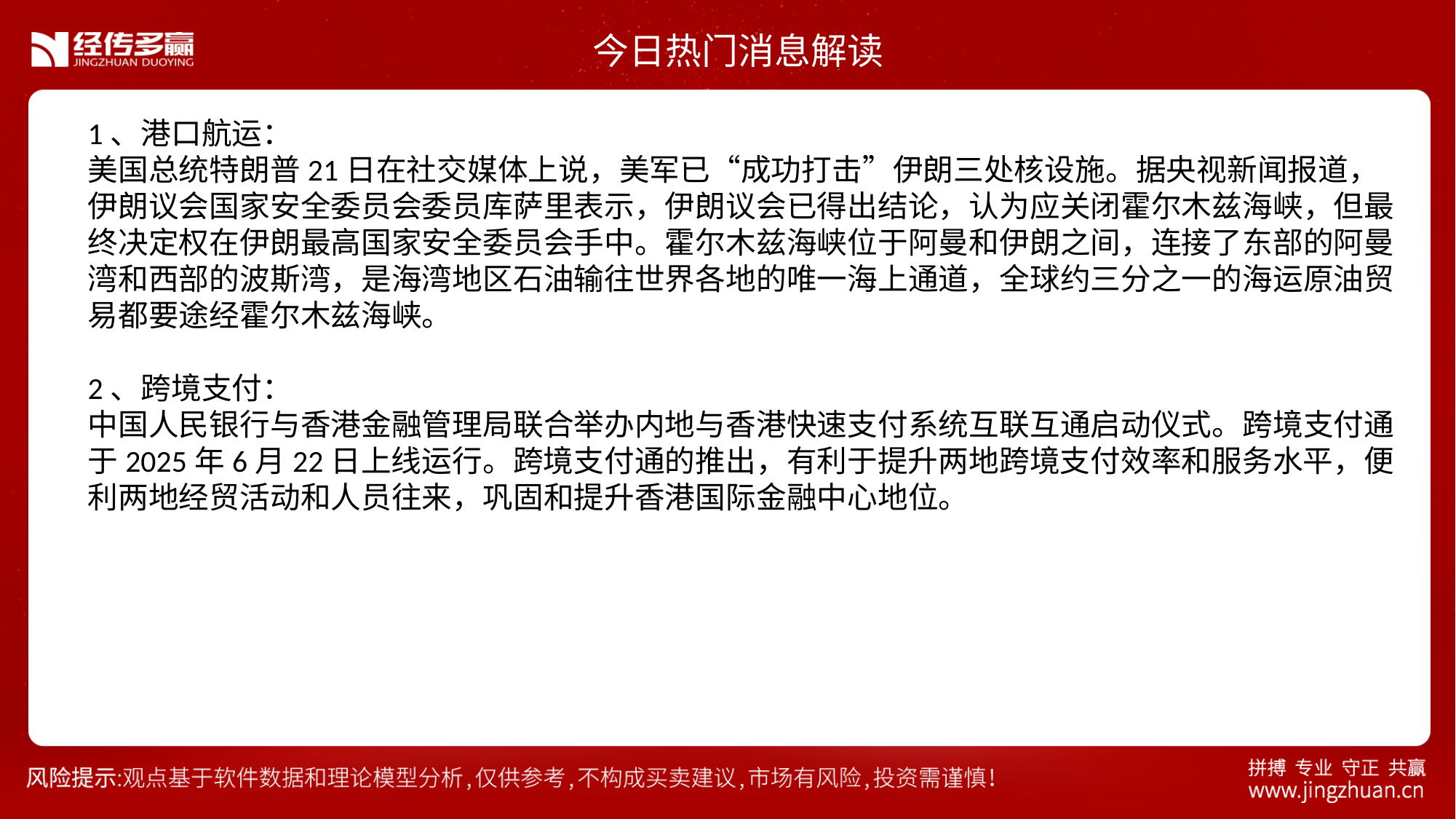

今日热门消息解读
1、港口航运：
美国总统特朗普21日在社交媒体上说，美军已“成功打击”伊朗三处核设施。据央视新闻报道，伊朗议会国家安全委员会委员库萨里表示，伊朗议会已得出结论，认为应关闭霍尔木兹海峡，但最终决定权在伊朗最高国家安全委员会手中。霍尔木兹海峡位于阿曼和伊朗之间，连接了东部的阿曼湾和西部的波斯湾，是海湾地区石油输往世界各地的唯一海上通道，全球约三分之一的海运原油贸易都要途经霍尔木兹海峡。

2、跨境支付：
中国人民银行与香港金融管理局联合举办内地与香港快速支付系统互联互通启动仪式。跨境支付通于2025年6月22日上线运行。跨境支付通的推出，有利于提升两地跨境支付效率和服务水平，便利两地经贸活动和人员往来，巩固和提升香港国际金融中心地位。